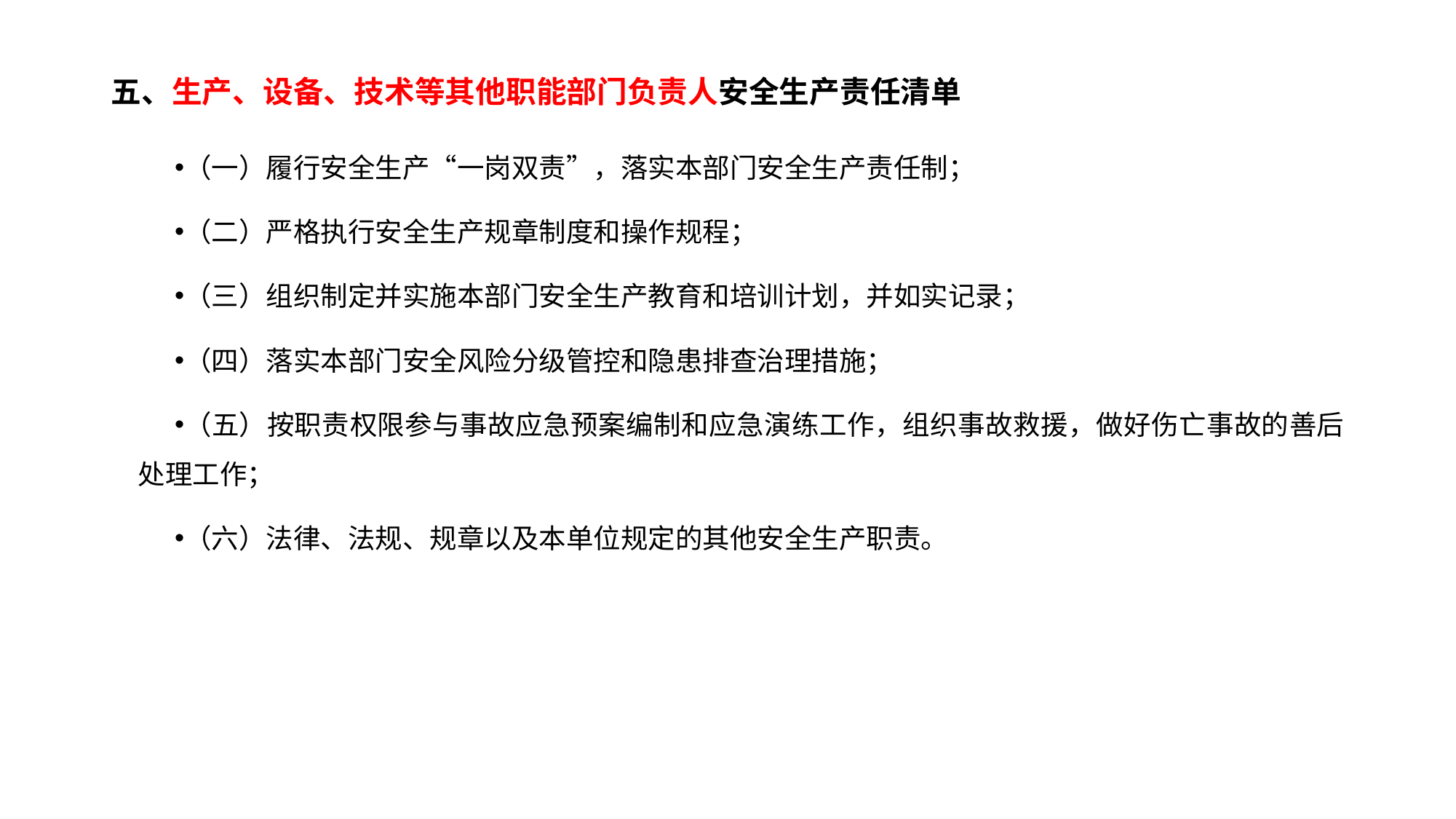

# 五、生产、设备、技术等其他职能部门负责人安全生产责任清单
（一）履行安全生产“一岗双责”，落实本部门安全生产责任制；
（二）严格执行安全生产规章制度和操作规程；
（三）组织制定并实施本部门安全生产教育和培训计划，并如实记录；
（四）落实本部门安全风险分级管控和隐患排查治理措施；
（五）按职责权限参与事故应急预案编制和应急演练工作，组织事故救援，做好伤亡事故的善后处理工作；
（六）法律、法规、规章以及本单位规定的其他安全生产职责。